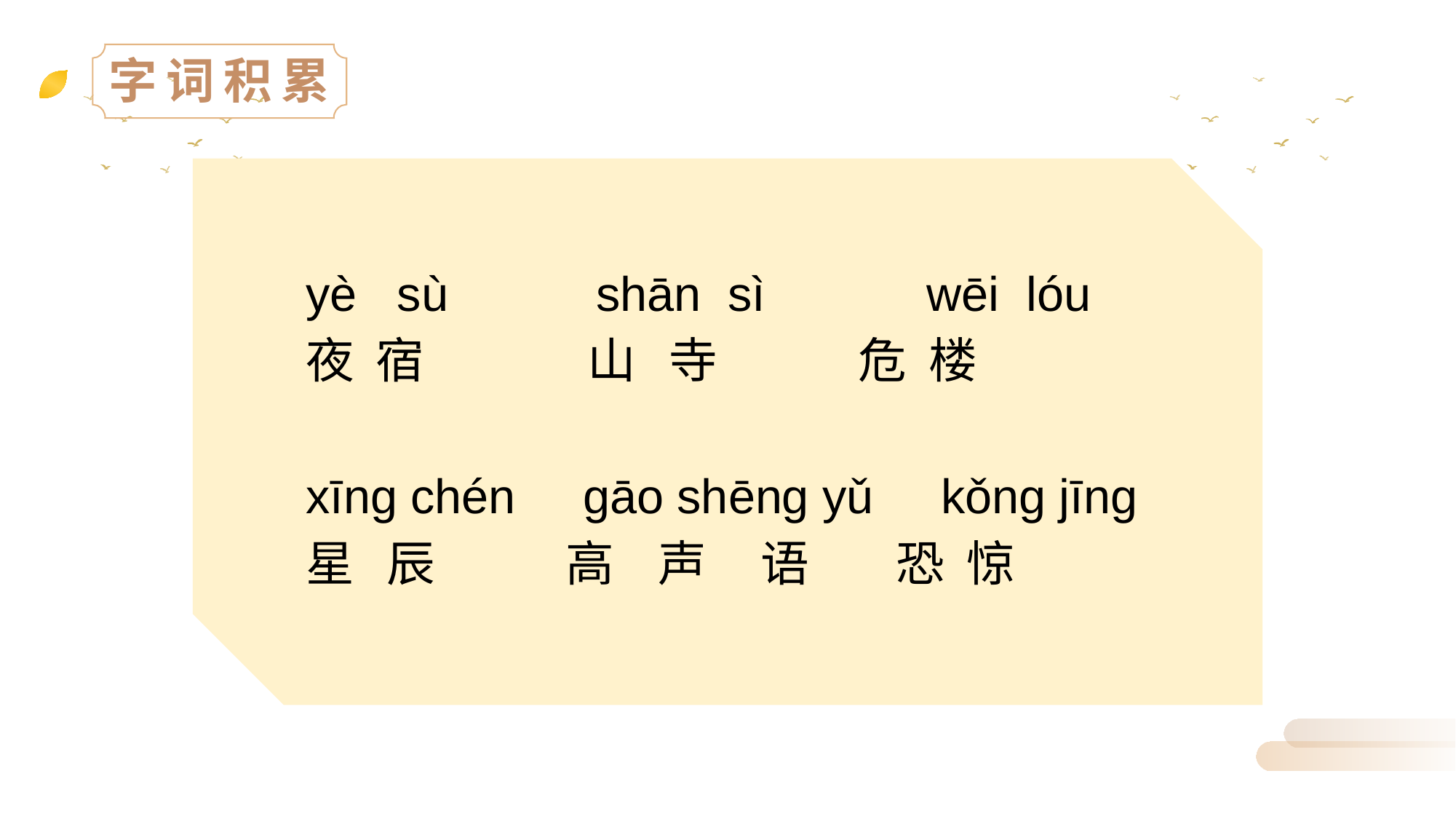

字词积累

yè   sù           shān  sì            wēi  lóu
夜  宿               山   寺             危  楼

xīng chén     gāo shēng yǔ     kǒng jīng
星   辰            高    声     语        恐  惊